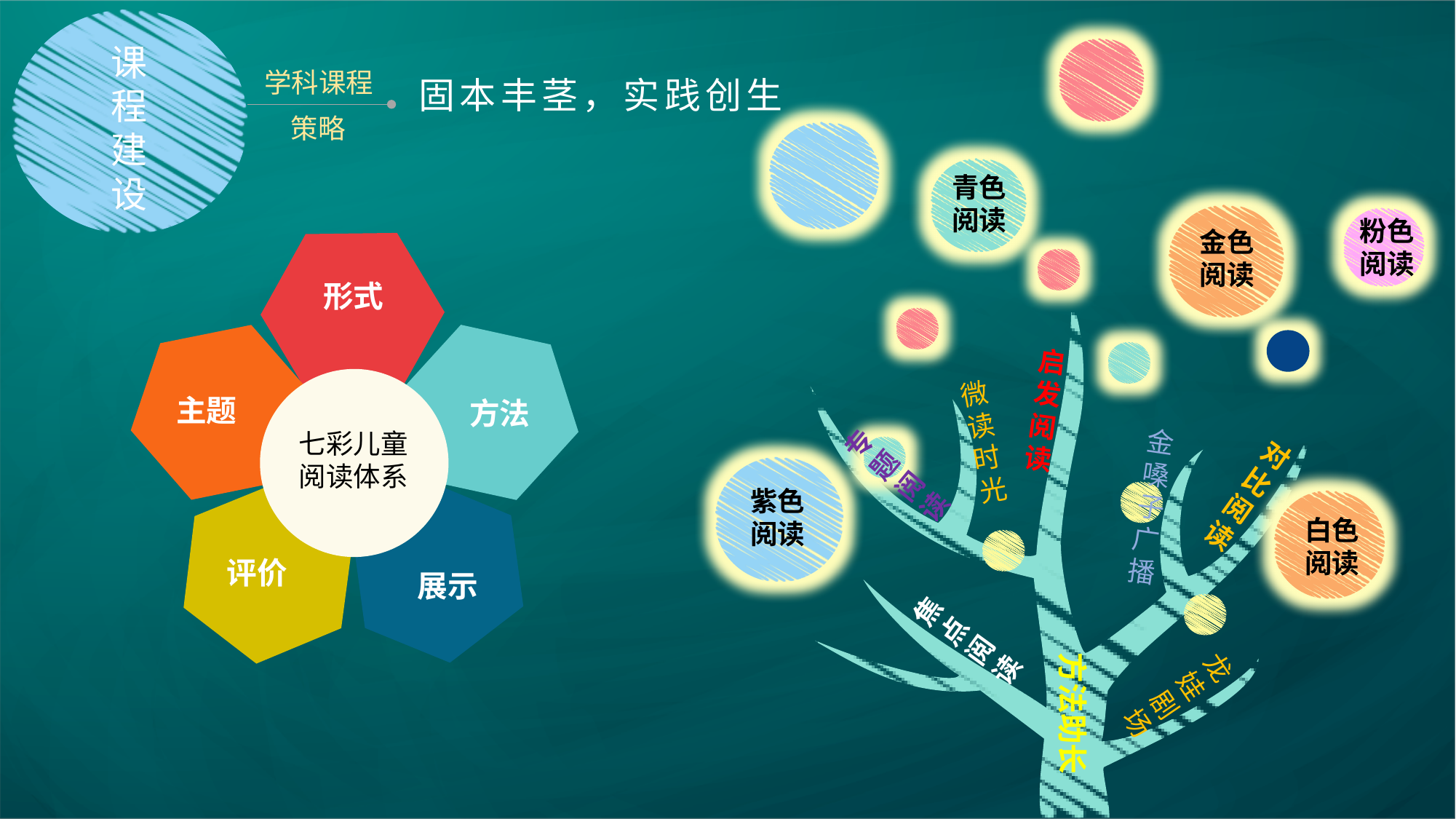

课程建设

学科课程
固本丰茎，实践创生
策略
青色阅读
粉色阅读
金色阅读

形式

主题
启
发
阅
读

微读时光
方法
专
题
阅
读
金嗓子广播
七彩儿童阅读体系
对
比
阅
读
紫色阅读

白色阅读

展示
评价
焦
点
阅
读
龙娃剧场
方法助长